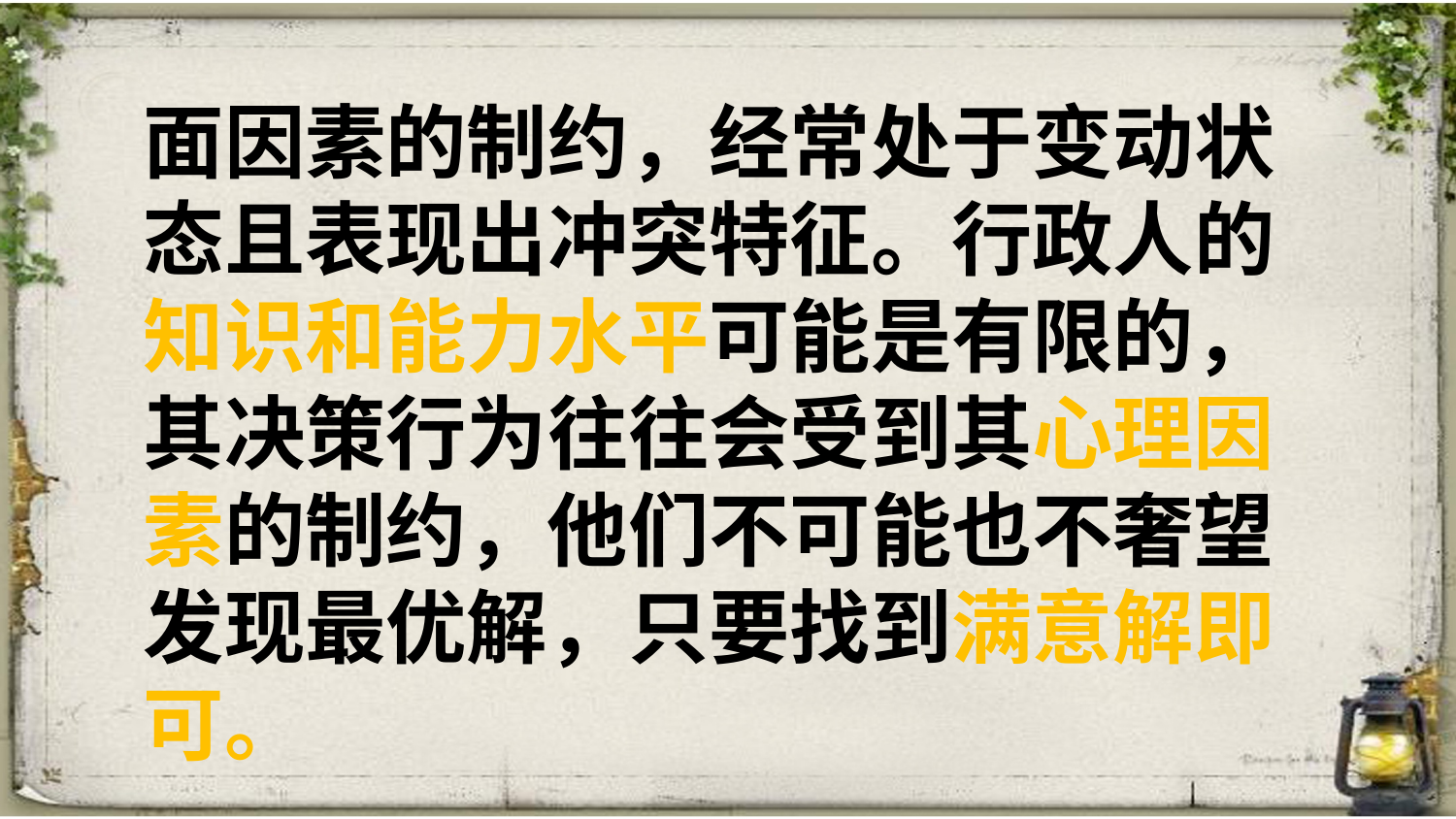

面因素的制约，经常处于变动状态且表现出冲突特征。行政人的知识和能力水平可能是有限的，其决策行为往往会受到其心理因素的制约，他们不可能也不奢望发现最优解，只要找到满意解即可。